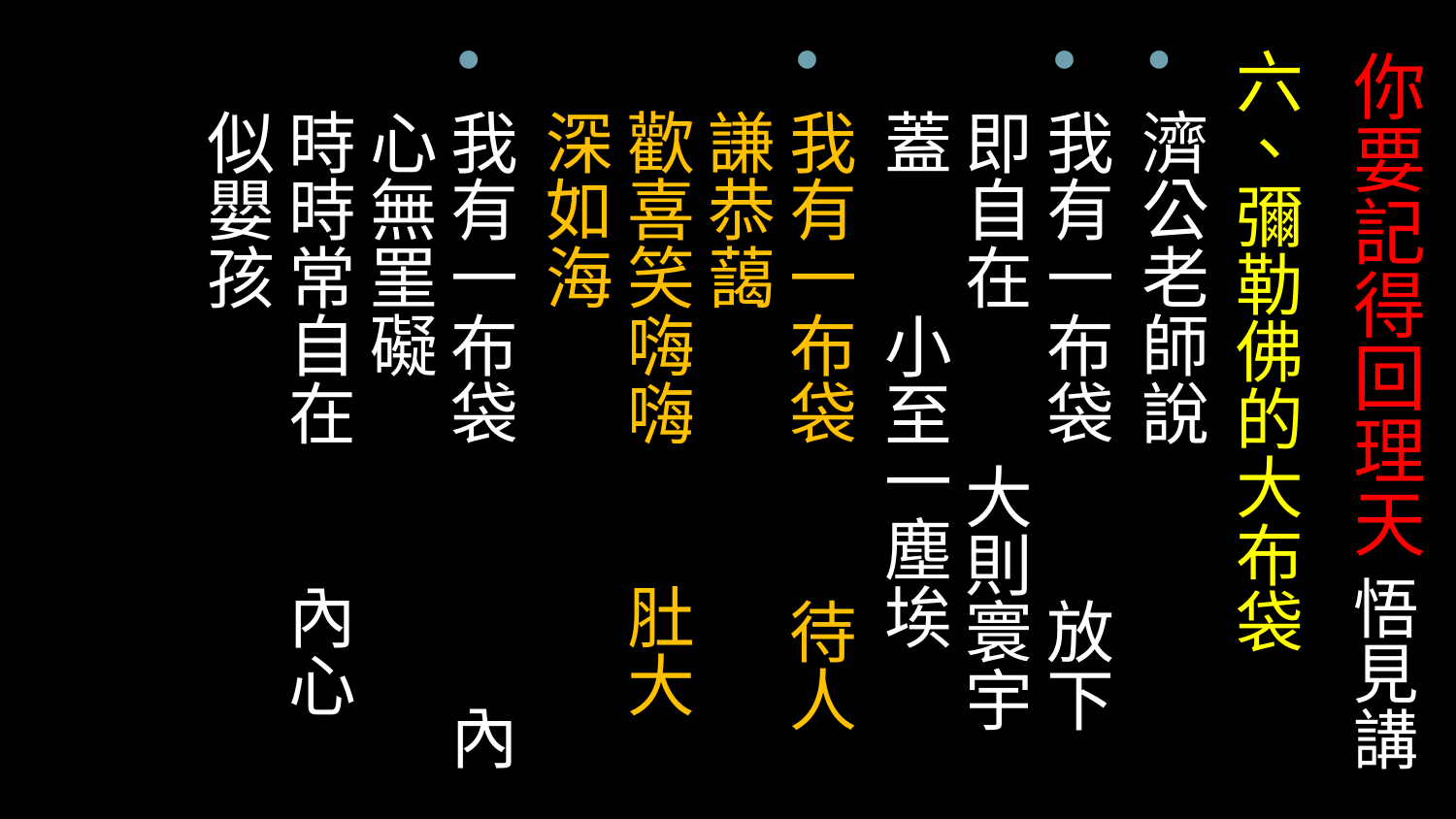

六、彌勒佛的大布袋
濟公老師說
我有一布袋          放下即自在          大則寰宇蓋         小至一塵埃
我有一布袋          待人謙恭藹
歡喜笑嗨嗨         肚大深如海
我有一布袋                 內心無罣礙
時時常自在         內心似嬰孩
# 你要記得回理天 悟見講